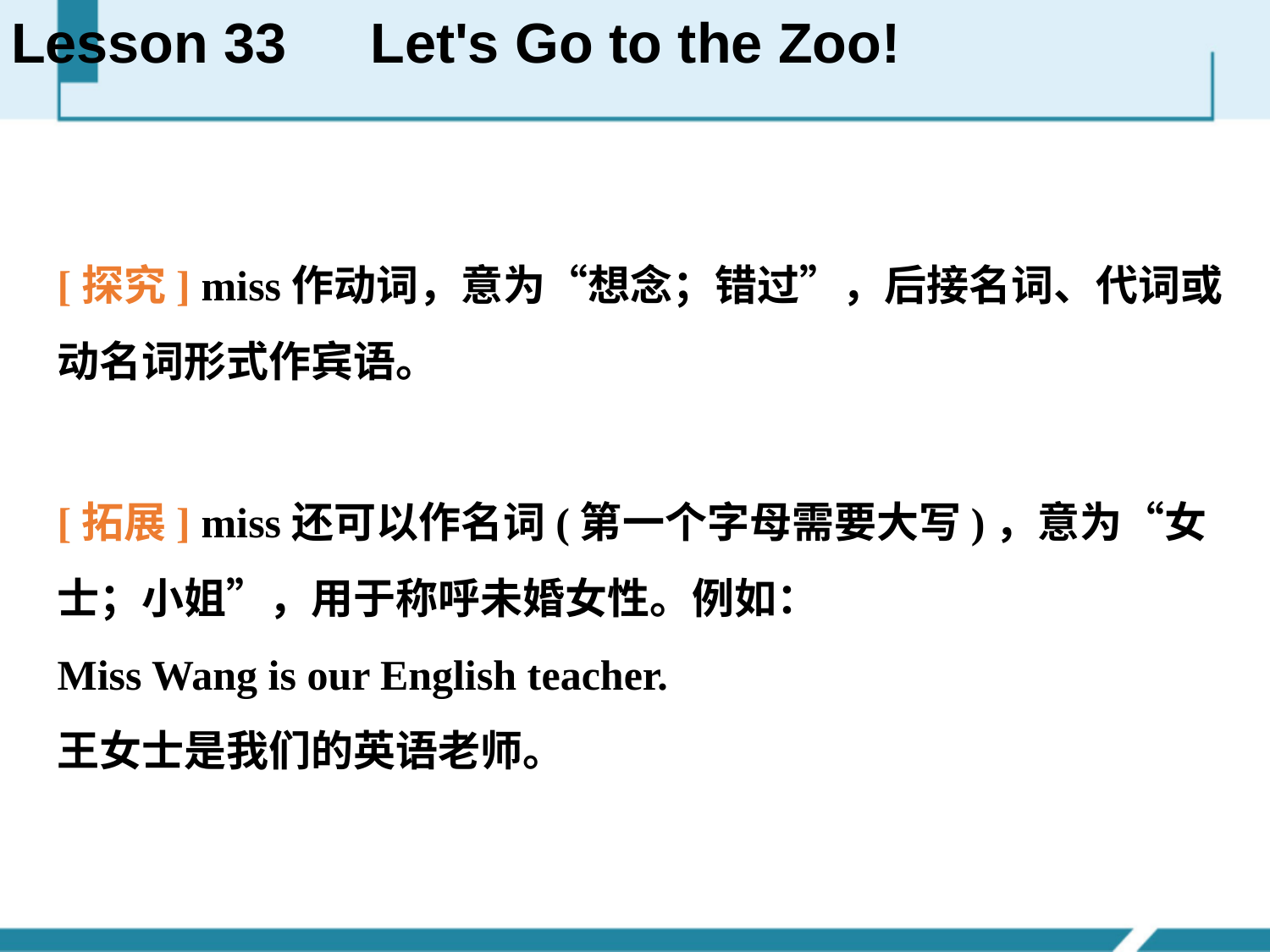

Lesson 33　Let's Go to the Zoo!
[探究] miss作动词，意为“想念；错过”，后接名词、代词或动名词形式作宾语。
[拓展] miss还可以作名词(第一个字母需要大写)，意为“女士；小姐”，用于称呼未婚女性。例如：
Miss Wang is our English teacher.
王女士是我们的英语老师。